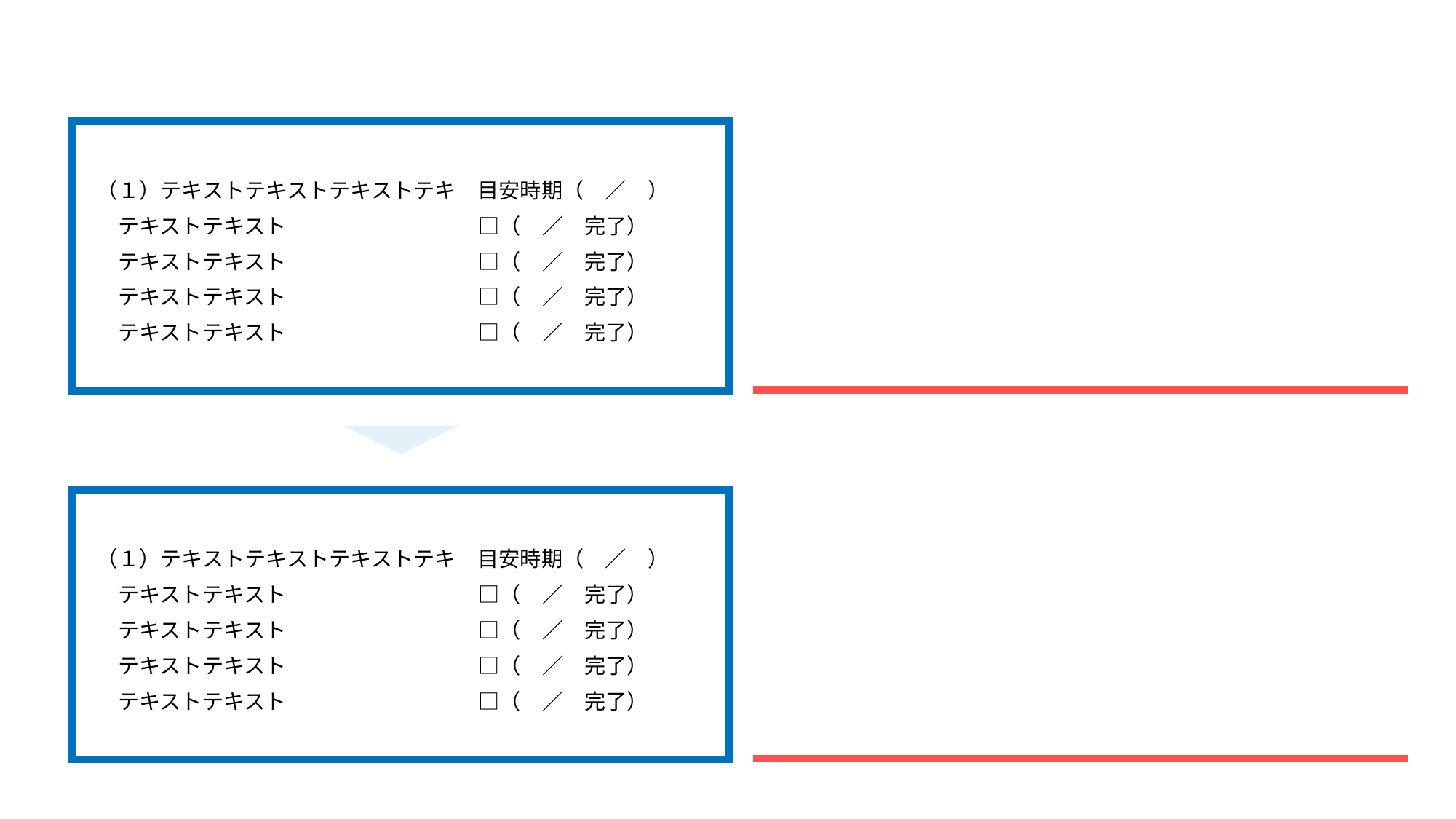

（１）テキストテキストテキストテキ　目安時期（　／　）
　　テキストテキスト　　　　　　　　　□（　／　完了）
　　テキストテキスト　　　　　　　　　□（　／　完了）
　　テキストテキスト　　　　　　　　　□（　／　完了）
　　テキストテキスト　　　　　　　　　□（　／　完了）

　（１）テキストテキストテキストテキ　目安時期（　／　）
　　テキストテキスト　　　　　　　　　□（　／　完了）
　　テキストテキスト　　　　　　　　　□（　／　完了）
　　テキストテキスト　　　　　　　　　□（　／　完了）
　　テキストテキスト　　　　　　　　　□（　／　完了）